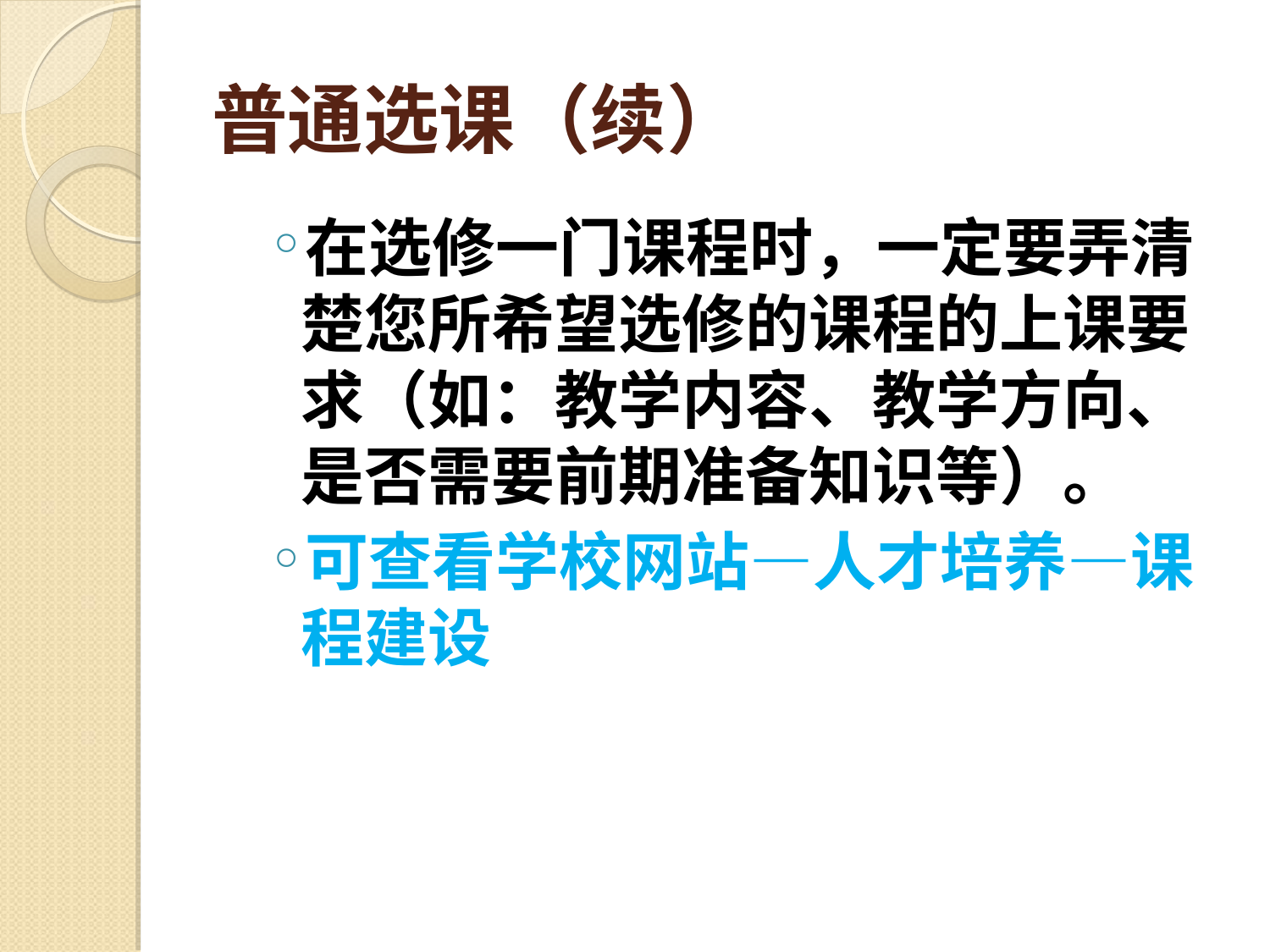

普通选课（续）
在选修一门课程时，一定要弄清楚您所希望选修的课程的上课要求（如：教学内容、教学方向、是否需要前期准备知识等）。
可查看学校网站—人才培养—课程建设